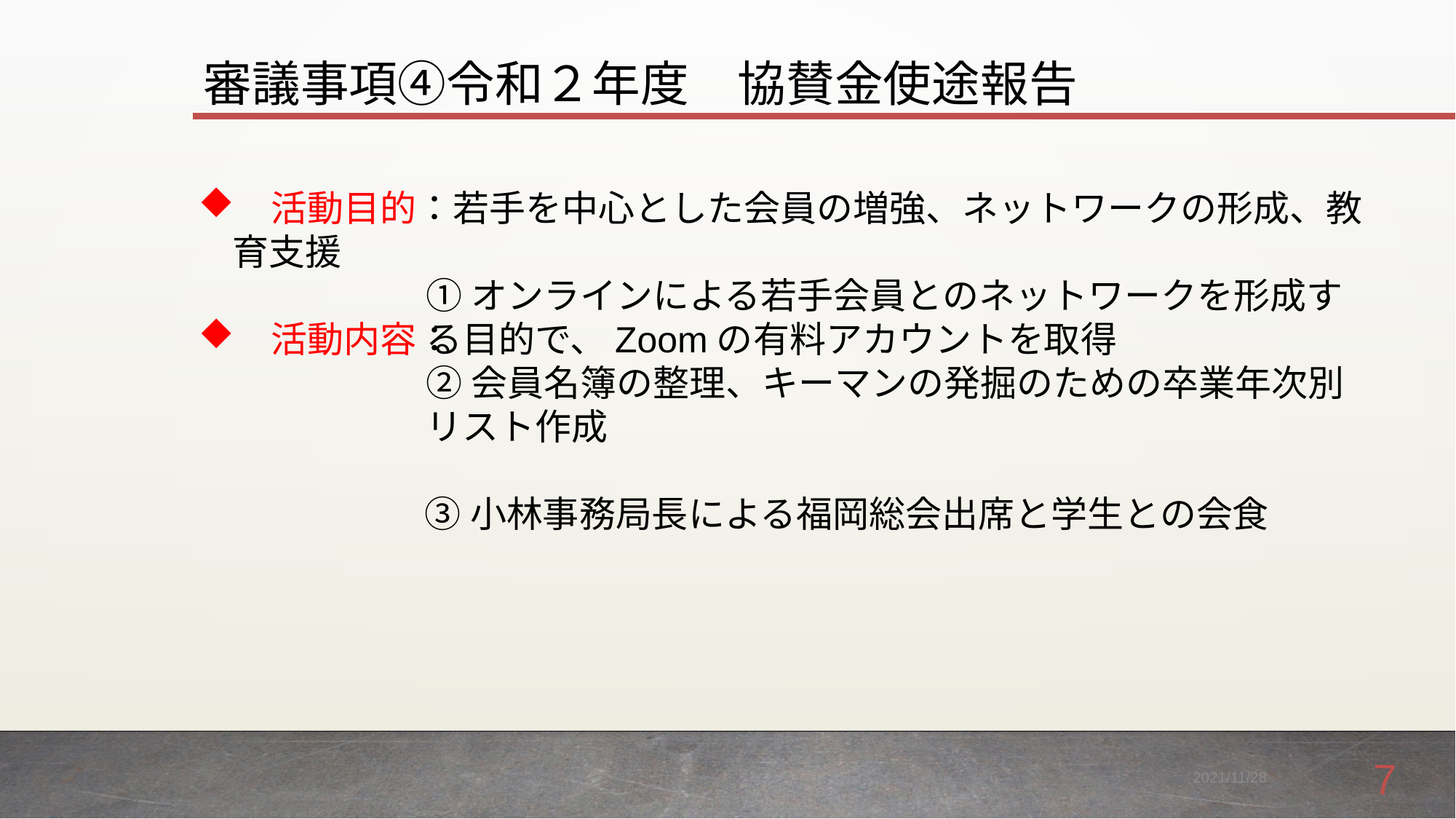

# 審議事項➃令和２年度　協賛金使途報告
　活動目的：若手を中心とした会員の増強、ネットワークの形成、教育支援

　活動内容：

 ③小林事務局長による福岡総会出席と学生との会食

①オンラインによる若手会員とのネットワークを形成する目的で、Zoomの有料アカウントを取得
②会員名簿の整理、キーマンの発掘のための卒業年次別リスト作成
7
2021/11/28